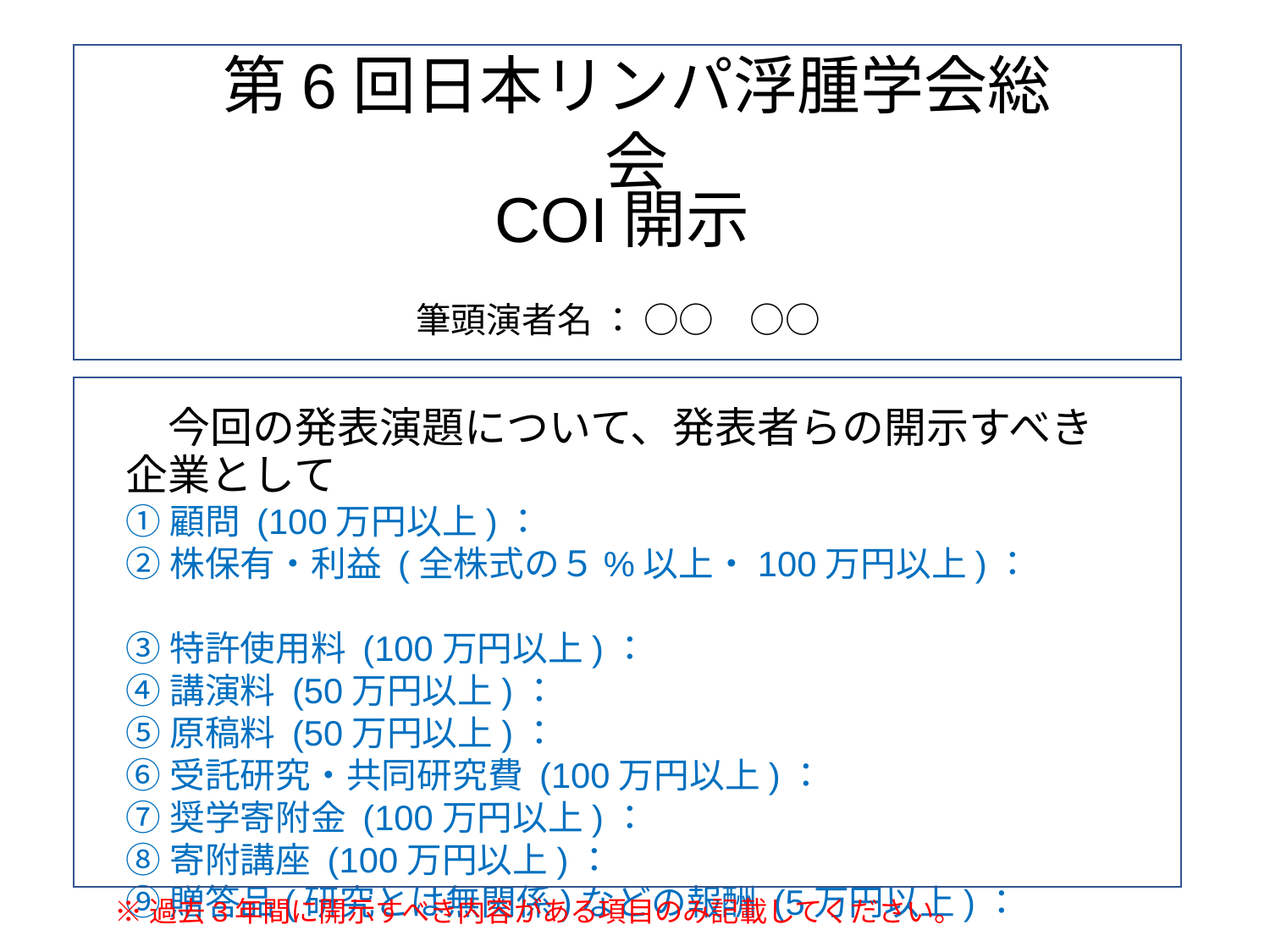

第6回日本リンパ浮腫学会総会
COI開示
筆頭演者名 ： ○○　○○

　今回の発表演題について、発表者らの開示すべき企業として
①顧問 (100万円以上)：
②株保有・利益 (全株式の５%以上・100万円以上)：
③特許使用料 (100万円以上)：
④講演料 (50万円以上)：
⑤原稿料 (50万円以上)：
⑥受託研究・共同研究費 (100万円以上)：
⑦奨学寄附金 (100万円以上)：
⑧寄附講座 (100万円以上)：
⑨贈答品(研究とは無関係)などの報酬 (5万円以上)：
※過去3年間に開示すべき内容がある項目のみ記載してください。